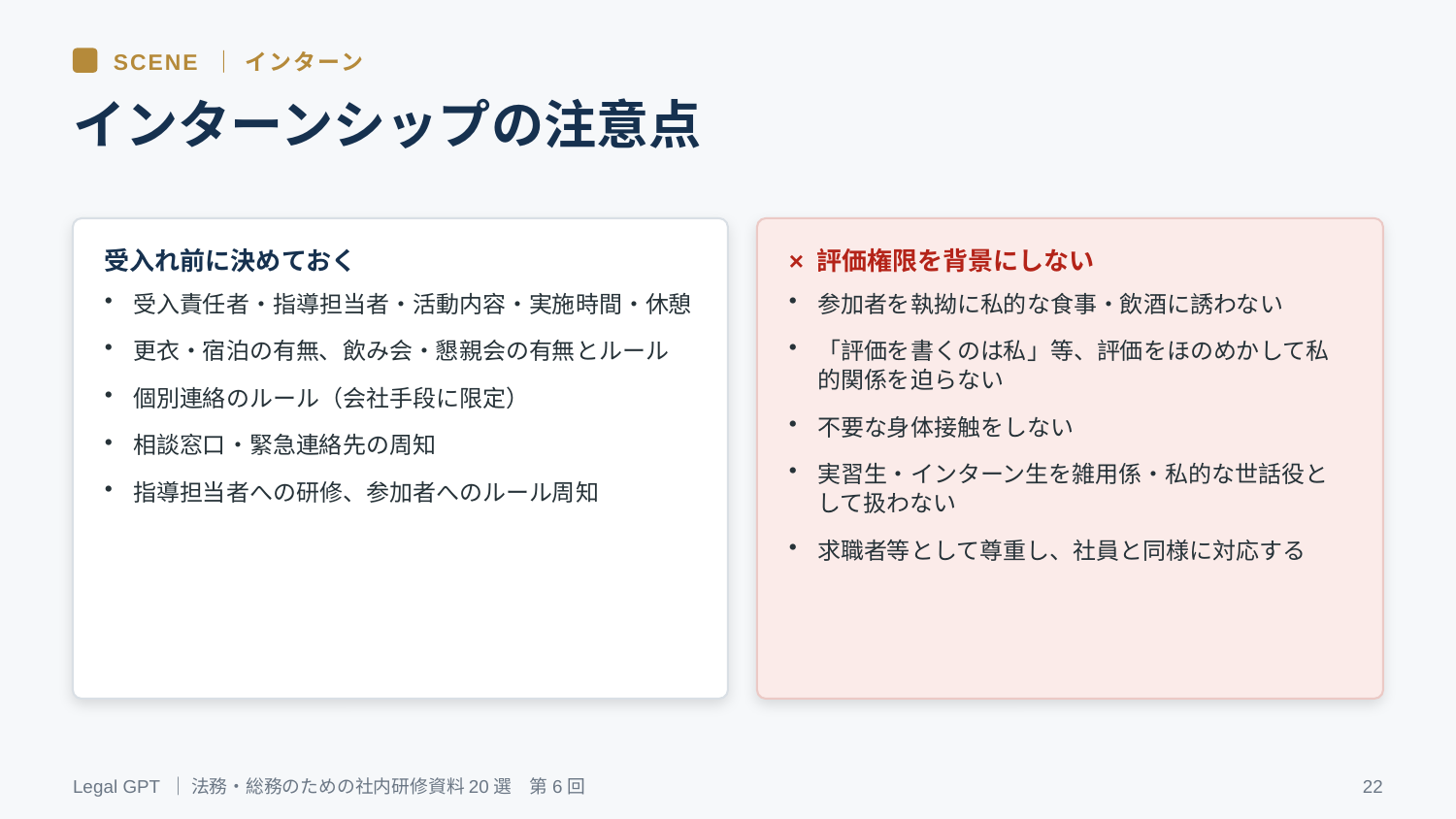

SCENE ｜ インターン

インターンシップの注意点

受入れ前に決めておく
× 評価権限を背景にしない
受入責任者・指導担当者・活動内容・実施時間・休憩
更衣・宿泊の有無、飲み会・懇親会の有無とルール
個別連絡のルール（会社手段に限定）
相談窓口・緊急連絡先の周知
指導担当者への研修、参加者へのルール周知
参加者を執拗に私的な食事・飲酒に誘わない
「評価を書くのは私」等、評価をほのめかして私的関係を迫らない
不要な身体接触をしない
実習生・インターン生を雑用係・私的な世話役として扱わない
求職者等として尊重し、社員と同様に対応する
Legal GPT ｜ 法務・総務のための社内研修資料20選　第6回
22